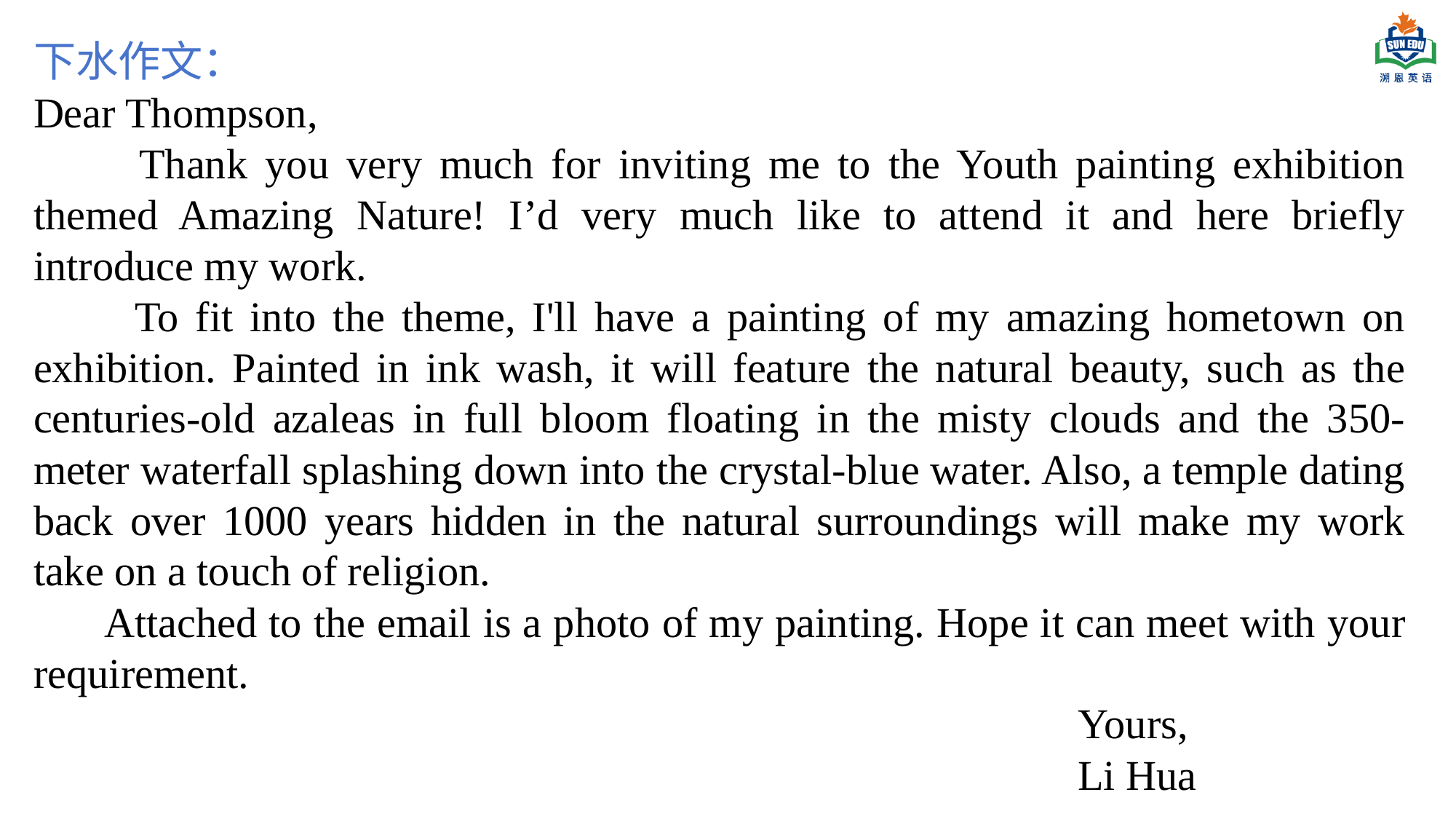

下水作文：
Dear Thompson,
      Thank you very much for inviting me to the Youth painting exhibition themed Amazing Nature! I’d very much like to attend it and here briefly introduce my work.
      To fit into the theme, I'll have a painting of my amazing hometown on exhibition. Painted in ink wash, it will feature the natural beauty, such as the centuries-old azaleas in full bloom floating in the misty clouds and the 350-meter waterfall splashing down into the crystal-blue water. Also, a temple dating back over 1000 years hidden in the natural surroundings will make my work take on a touch of religion.
      Attached to the email is a photo of my painting. Hope it can meet with your requirement.
                                                                                                   Yours,
                                                                                                   Li Hua